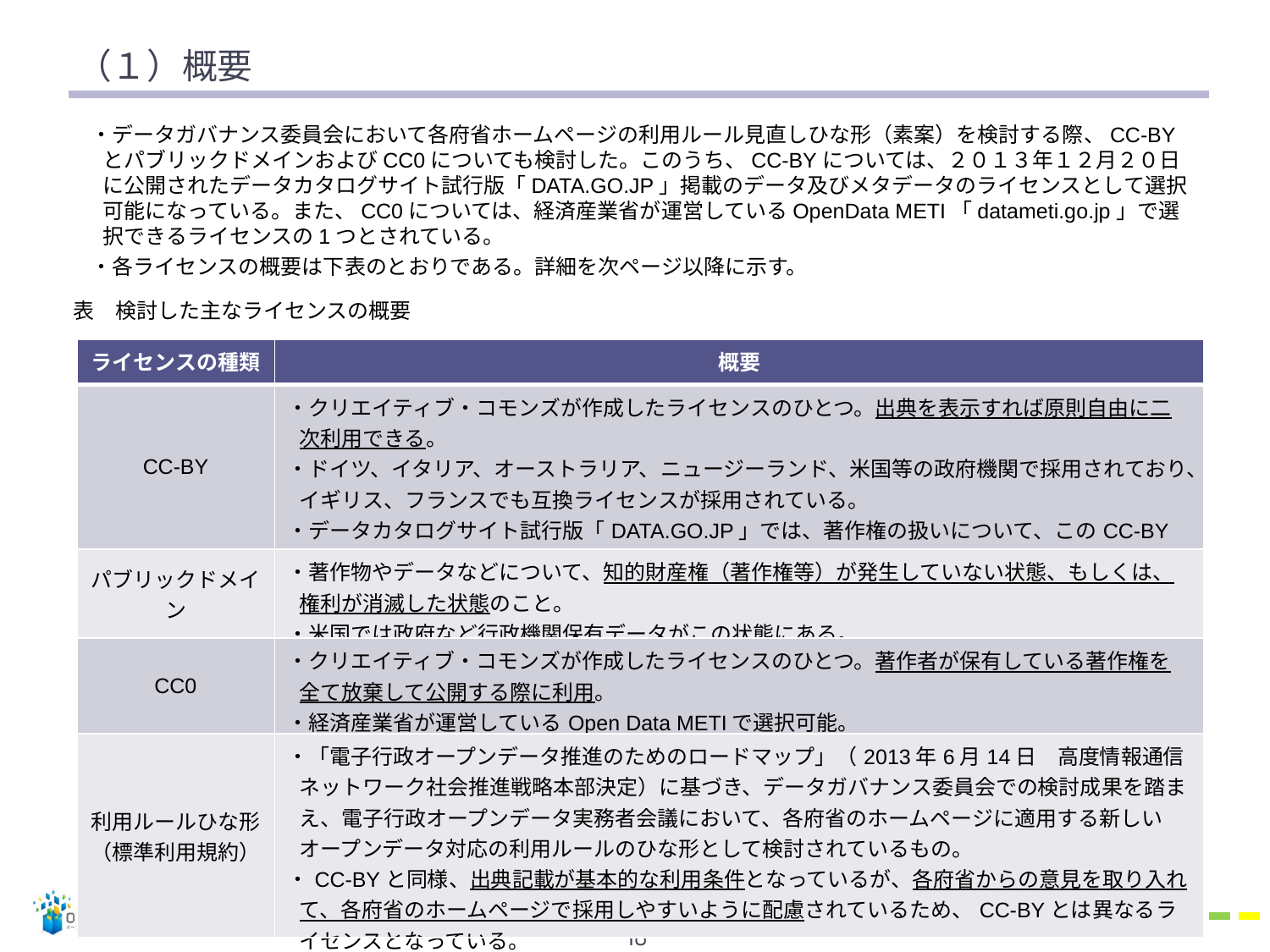

# （１）概要
・データガバナンス委員会において各府省ホームページの利用ルール見直しひな形（素案）を検討する際、CC-BYとパブリックドメインおよびCC0についても検討した。このうち、CC-BYについては、２０１３年１２月２０日に公開されたデータカタログサイト試行版「DATA.GO.JP」掲載のデータ及びメタデータのライセンスとして選択可能になっている。また、CC0については、経済産業省が運営しているOpenData METI「datameti.go.jp」で選択できるライセンスの1つとされている。
・各ライセンスの概要は下表のとおりである。詳細を次ページ以降に示す。

表　検討した主なライセンスの概要
| ライセンスの種類 | 概要 |
| --- | --- |
| CC-BY | ・クリエイティブ・コモンズが作成したライセンスのひとつ。出典を表示すれば原則自由に二次利用できる。 ・ドイツ、イタリア、オーストラリア、ニュージーランド、米国等の政府機関で採用されており、イギリス、フランスでも互換ライセンスが採用されている。 ・データカタログサイト試行版「DATA.GO.JP」では、著作権の扱いについて、このCC-BYを適用している。 |
| パブリックドメイン | ・著作物やデータなどについて、知的財産権（著作権等）が発生していない状態、もしくは、権利が消滅した状態のこと。 ・米国では政府など行政機関保有データがこの状態にある。 |
| CC0 | ・クリエイティブ・コモンズが作成したライセンスのひとつ。著作者が保有している著作権を全て放棄して公開する際に利用。 ・経済産業省が運営しているOpen Data METIで選択可能。 |
| 利用ルールひな形（標準利用規約） | ・「電子行政オープンデータ推進のためのロードマップ」（2013年6月14日　高度情報通信ネットワーク社会推進戦略本部決定）に基づき、データガバナンス委員会での検討成果を踏まえ、電子行政オープンデータ実務者会議において、各府省のホームページに適用する新しいオープンデータ対応の利用ルールのひな形として検討されているもの。 ・CC-BYと同様、出典記載が基本的な利用条件となっているが、各府省からの意見を取り入れて、各府省のホームページで採用しやすいように配慮されているため、CC-BYとは異なるライセンスとなっている。 |
18